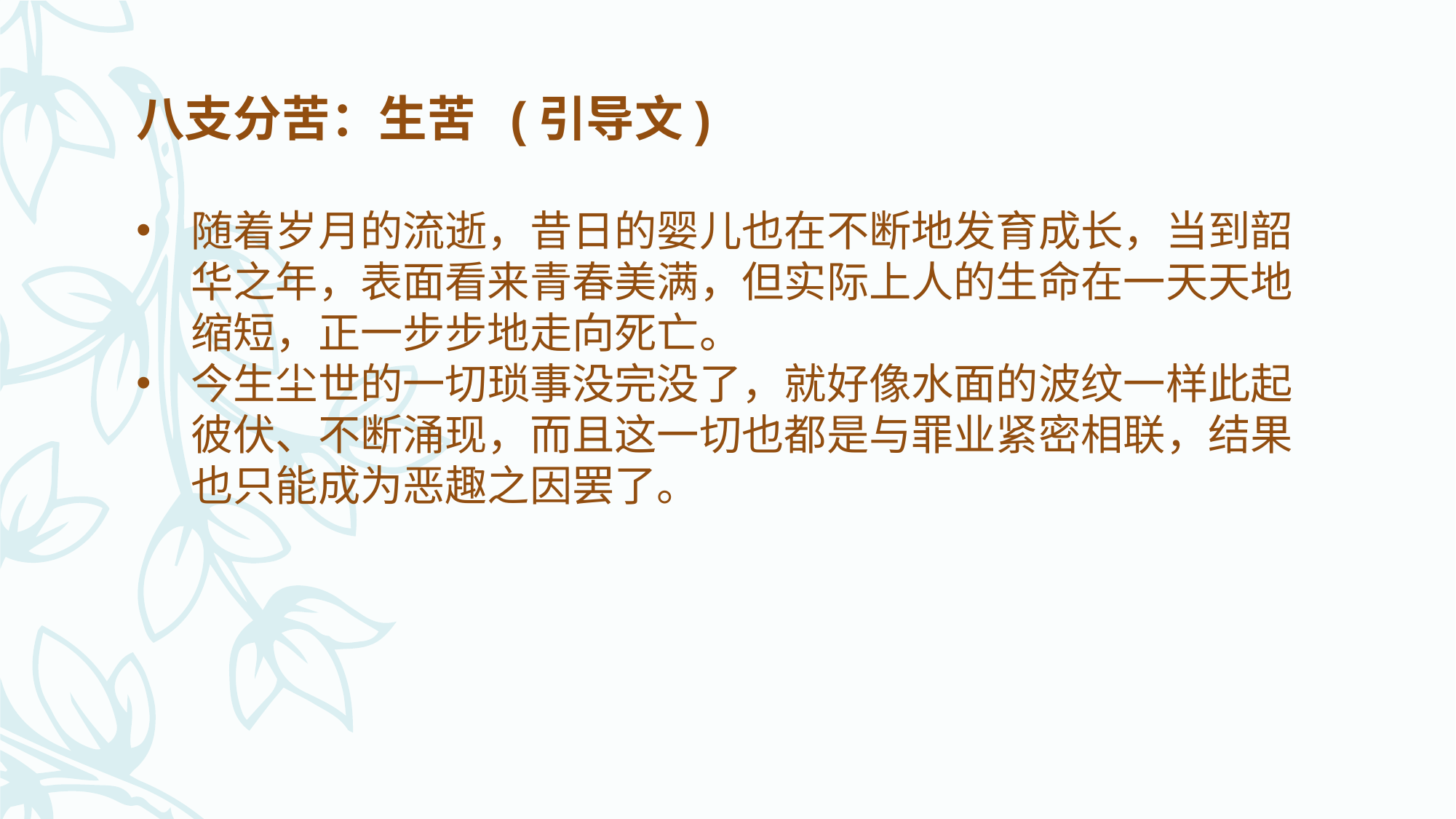

八支分苦：生苦  (引导文)

随着岁月的流逝，昔日的婴儿也在不断地发育成长，当到韶华之年，表面看来青春美满，但实际上人的生命在一天天地缩短，正一步步地走向死亡。
今生尘世的一切琐事没完没了，就好像水面的波纹一样此起彼伏、不断涌现，而且这一切也都是与罪业紧密相联，结果也只能成为恶趣之因罢了。